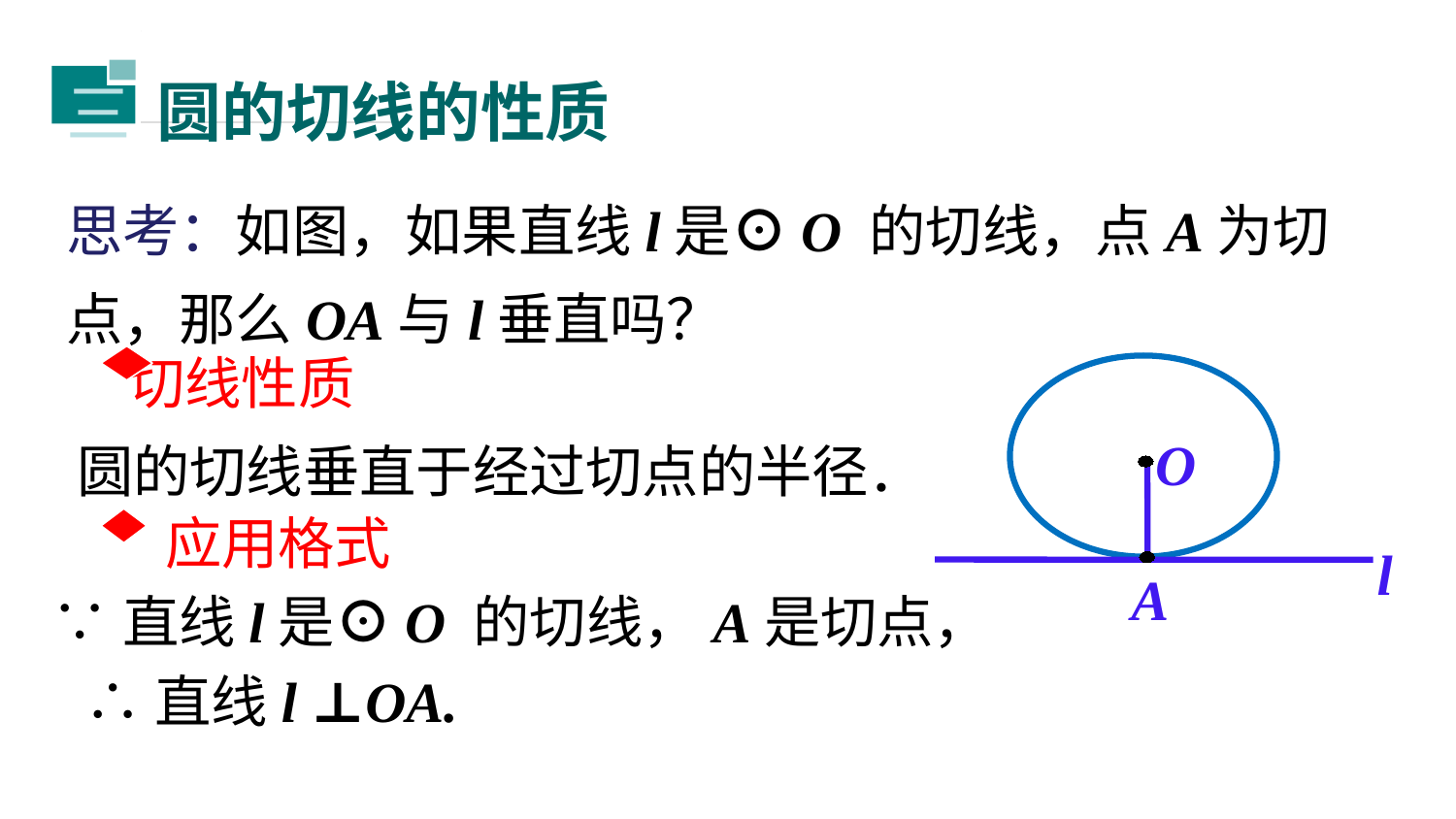

圆的切线的性质
三

思考：如图，如果直线l是⊙O 的切线，点A为切点，那么OA与l垂直吗？
   切线性质
圆的切线垂直于经过切点的半径．

O

l
A

  应用格式

∵直线l是⊙O 的切线，A是切点，
∴直线l ⊥OA.